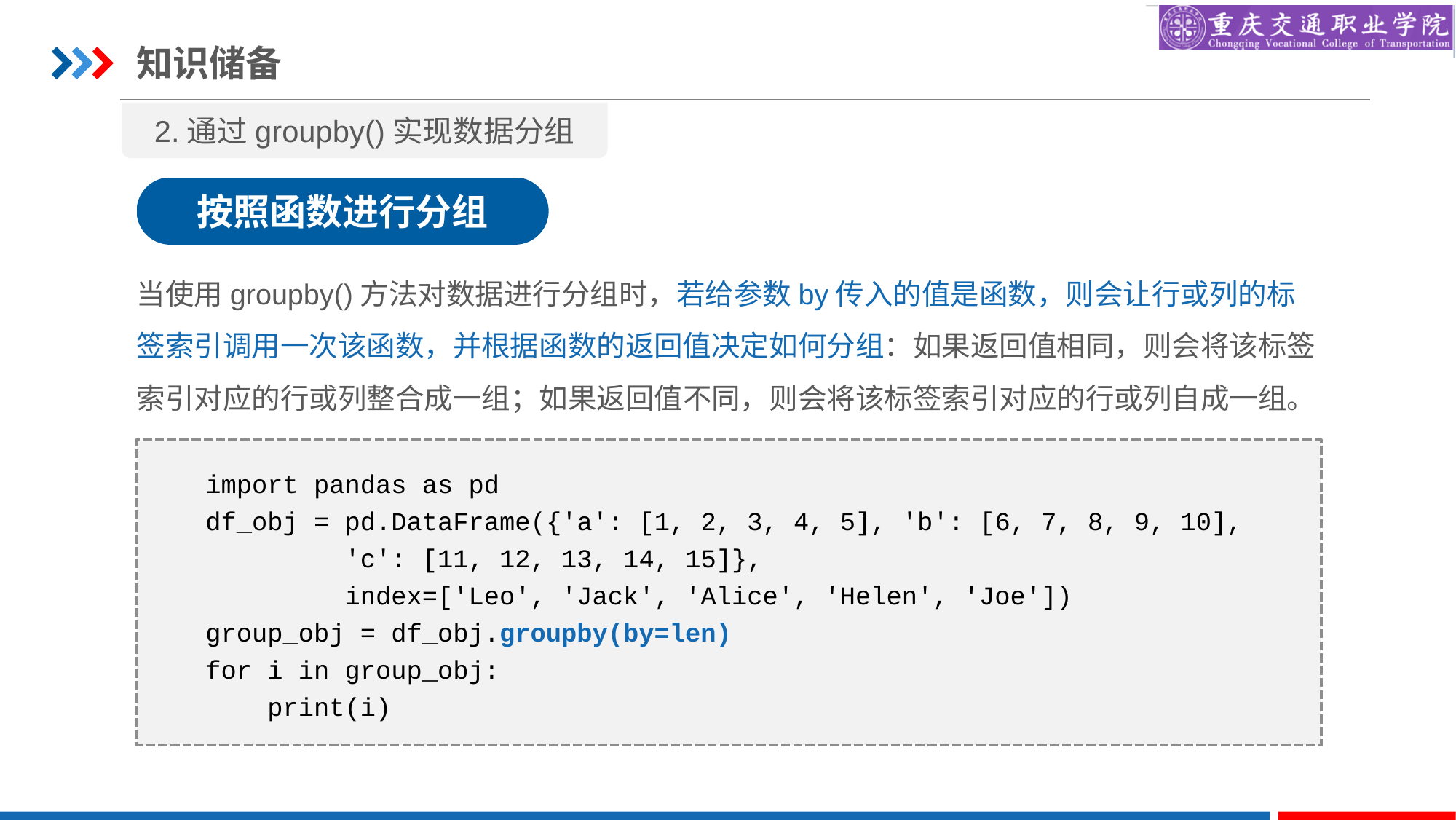

知识储备

2.通过groupby()实现数据分组
按照函数进行分组
当使用groupby()方法对数据进行分组时，若给参数by传入的值是函数，则会让行或列的标签索引调用一次该函数，并根据函数的返回值决定如何分组：如果返回值相同，则会将该标签索引对应的行或列整合成一组；如果返回值不同，则会将该标签索引对应的行或列自成一组。

import pandas as pd
df_obj = pd.DataFrame({'a': [1, 2, 3, 4, 5], 'b': [6, 7, 8, 9, 10],
         'c': [11, 12, 13, 14, 15]},
         index=['Leo', 'Jack', 'Alice', 'Helen', 'Joe'])
group_obj = df_obj.groupby(by=len)
for i in group_obj:
    print(i)